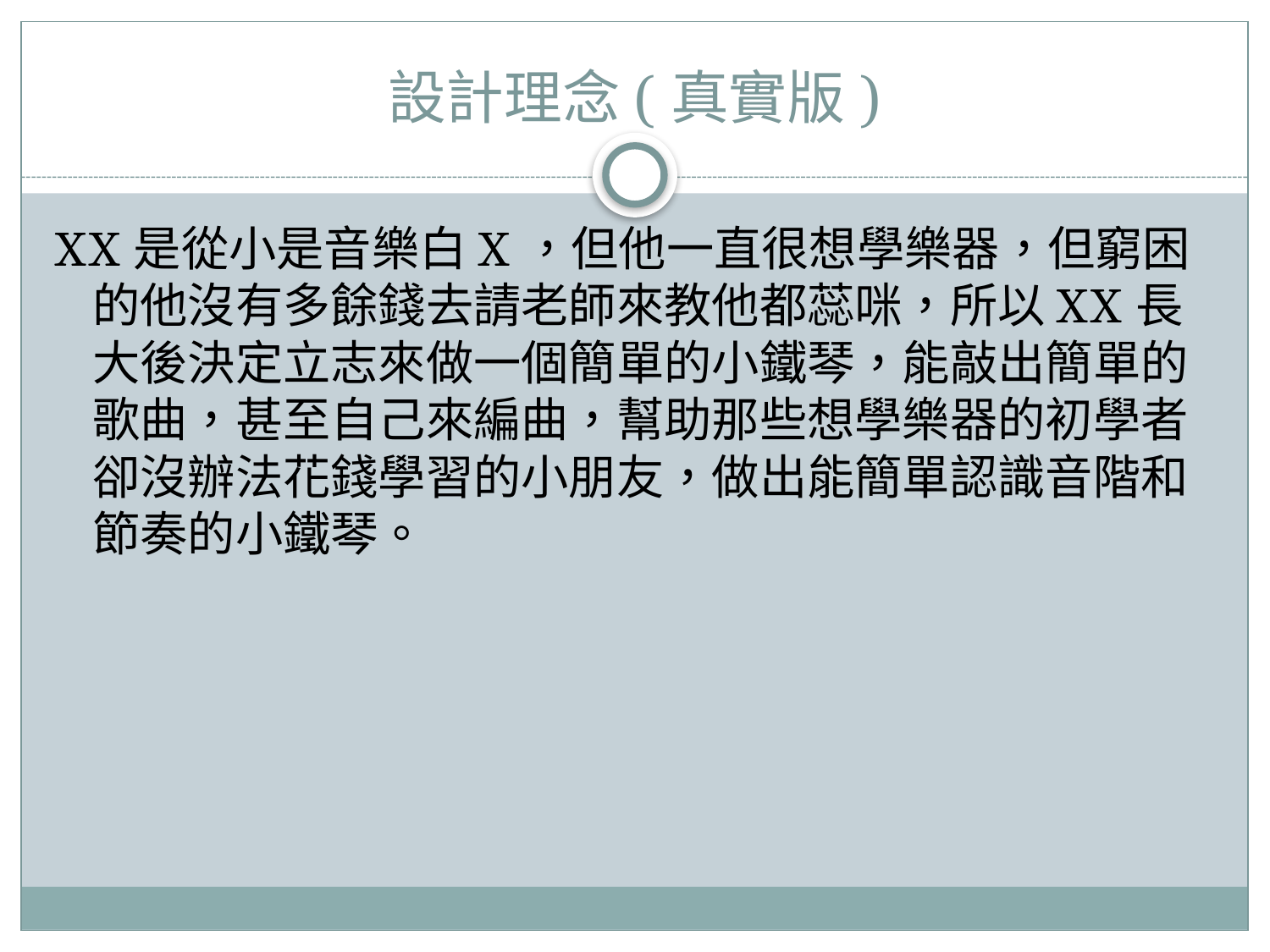

# 設計理念(真實版)
XX是從小是音樂白X，但他一直很想學樂器，但窮困的他沒有多餘錢去請老師來教他都蕊咪，所以XX長大後決定立志來做一個簡單的小鐵琴，能敲出簡單的歌曲，甚至自己來編曲，幫助那些想學樂器的初學者卻沒辦法花錢學習的小朋友，做出能簡單認識音階和節奏的小鐵琴。